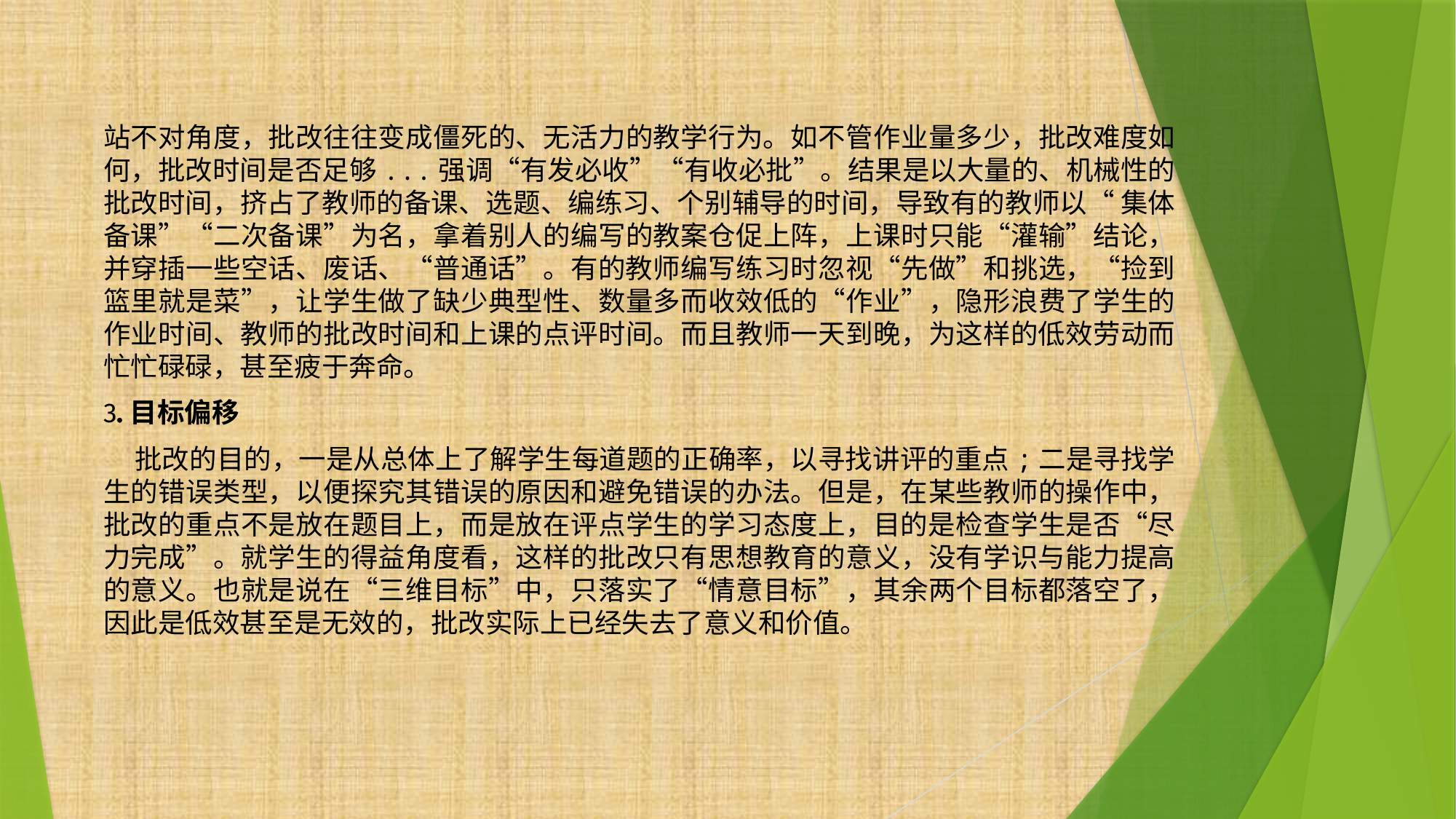

站不对角度，批改往往变成僵死的、无活力的教学行为。如不管作业量多少，批改难度如何，批改时间是否足够...强调“有发必收”“有收必批”。结果是以大量的、机械性的批改时间，挤占了教师的备课、选题、编练习、个别辅导的时间，导致有的教师以“ 集体备课”“二次备课”为名，拿着别人的编写的教案仓促上阵，上课时只能“灌输”结论，并穿插一些空话、废话、“普通话”。有的教师编写练习时忽视“先做”和挑选，“捡到篮里就是菜”，让学生做了缺少典型性、数量多而收效低的“作业”，隐形浪费了学生的作业时间、教师的批改时间和上课的点评时间。而且教师一天到晚，为这样的低效劳动而忙忙碌碌，甚至疲于奔命。
3.目标偏移
    批改的目的，一是从总体上了解学生每道题的正确率，以寻找讲评的重点;二是寻找学生的错误类型，以便探究其错误的原因和避免错误的办法。但是，在某些教师的操作中，批改的重点不是放在题目上，而是放在评点学生的学习态度上，目的是检查学生是否“尽力完成”。就学生的得益角度看，这样的批改只有思想教育的意义，没有学识与能力提高的意义。也就是说在“三维目标”中，只落实了“情意目标”，其余两个目标都落空了，因此是低效甚至是无效的，批改实际上已经失去了意义和价值。